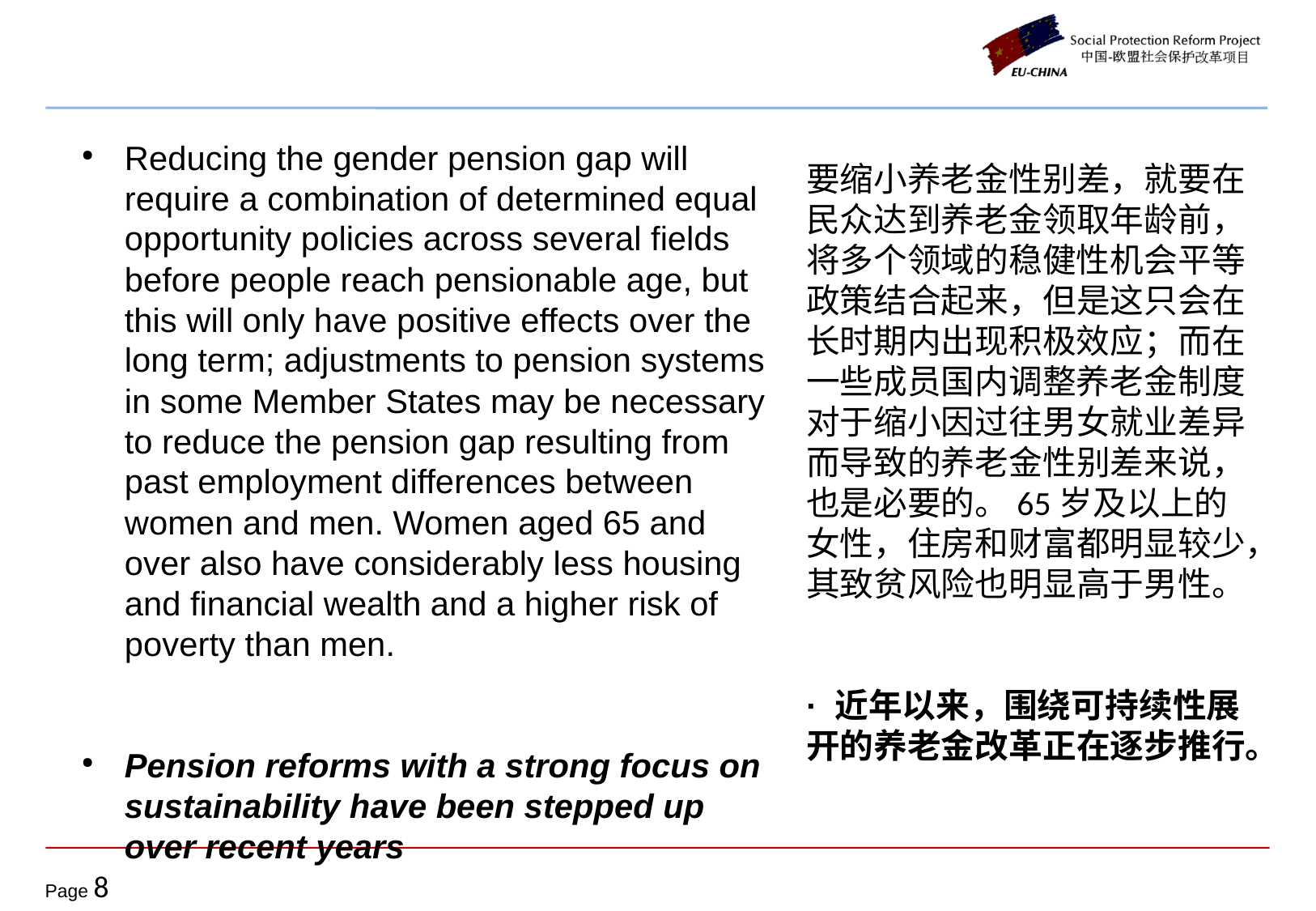

#
Reducing the gender pension gap will require a combination of determined equal opportunity policies across several fields before people reach pensionable age, but this will only have positive effects over the long term; adjustments to pension systems in some Member States may be necessary to reduce the pension gap resulting from past employment differences between women and men. Women aged 65 and over also have considerably less housing and financial wealth and a higher risk of poverty than men.

Pension reforms with a strong focus on sustainability have been stepped up over recent years
要缩小养老金性别差，就要在民众达到养老金领取年龄前，将多个领域的稳健性机会平等政策结合起来，但是这只会在长时期内出现积极效应；而在一些成员国内调整养老金制度对于缩小因过往男女就业差异而导致的养老金性别差来说，也是必要的。65岁及以上的女性，住房和财富都明显较少，其致贫风险也明显高于男性。

· 近年以来，围绕可持续性展开的养老金改革正在逐步推行。